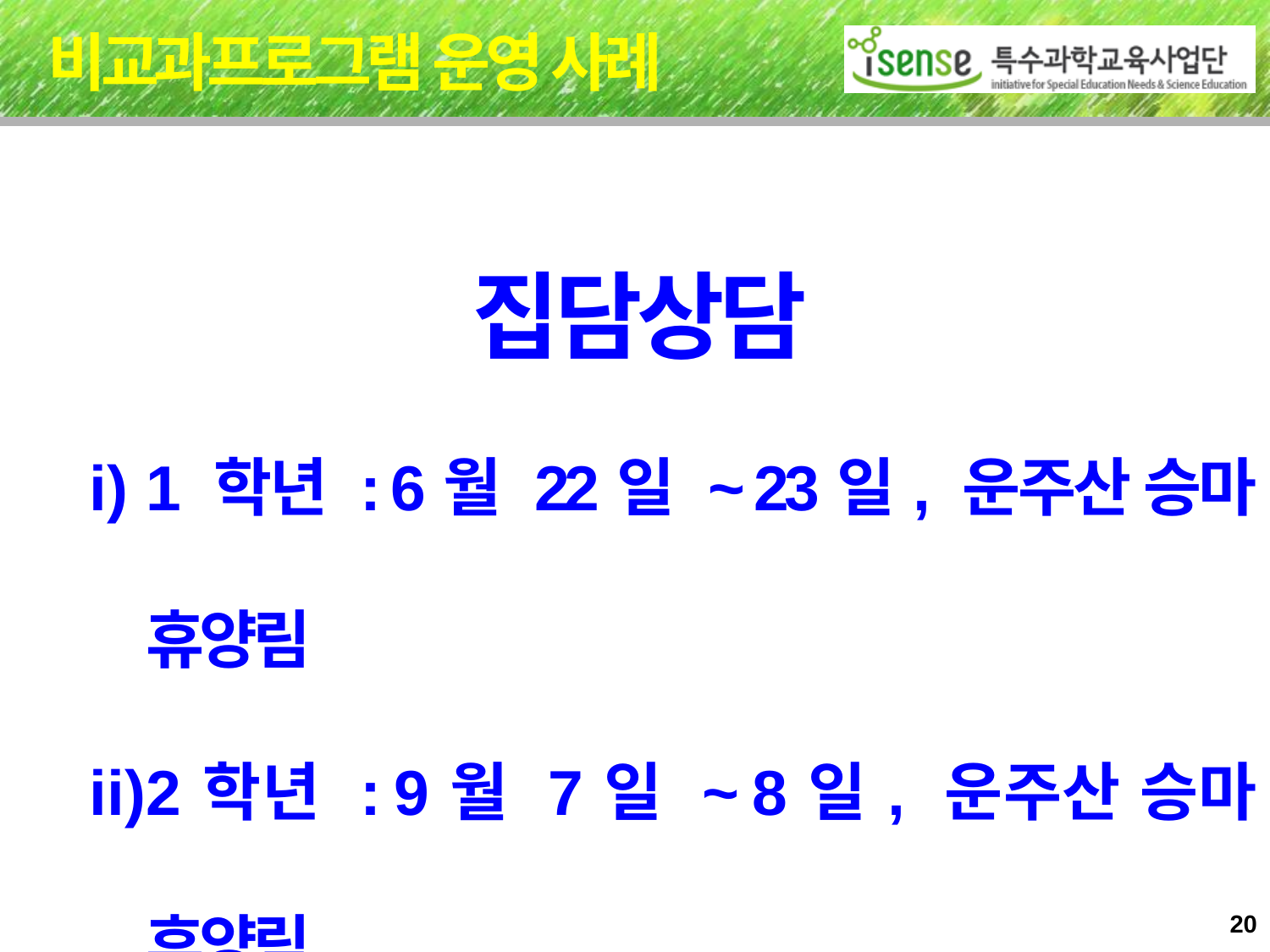

비교과프로그램 운영 사례
집담상담
1 학년 : 6월 22일 ~ 23일, 운주산 승마 휴양림
2학년 : 9월 7일 ~ 8일, 운주산 승마 휴양림

20